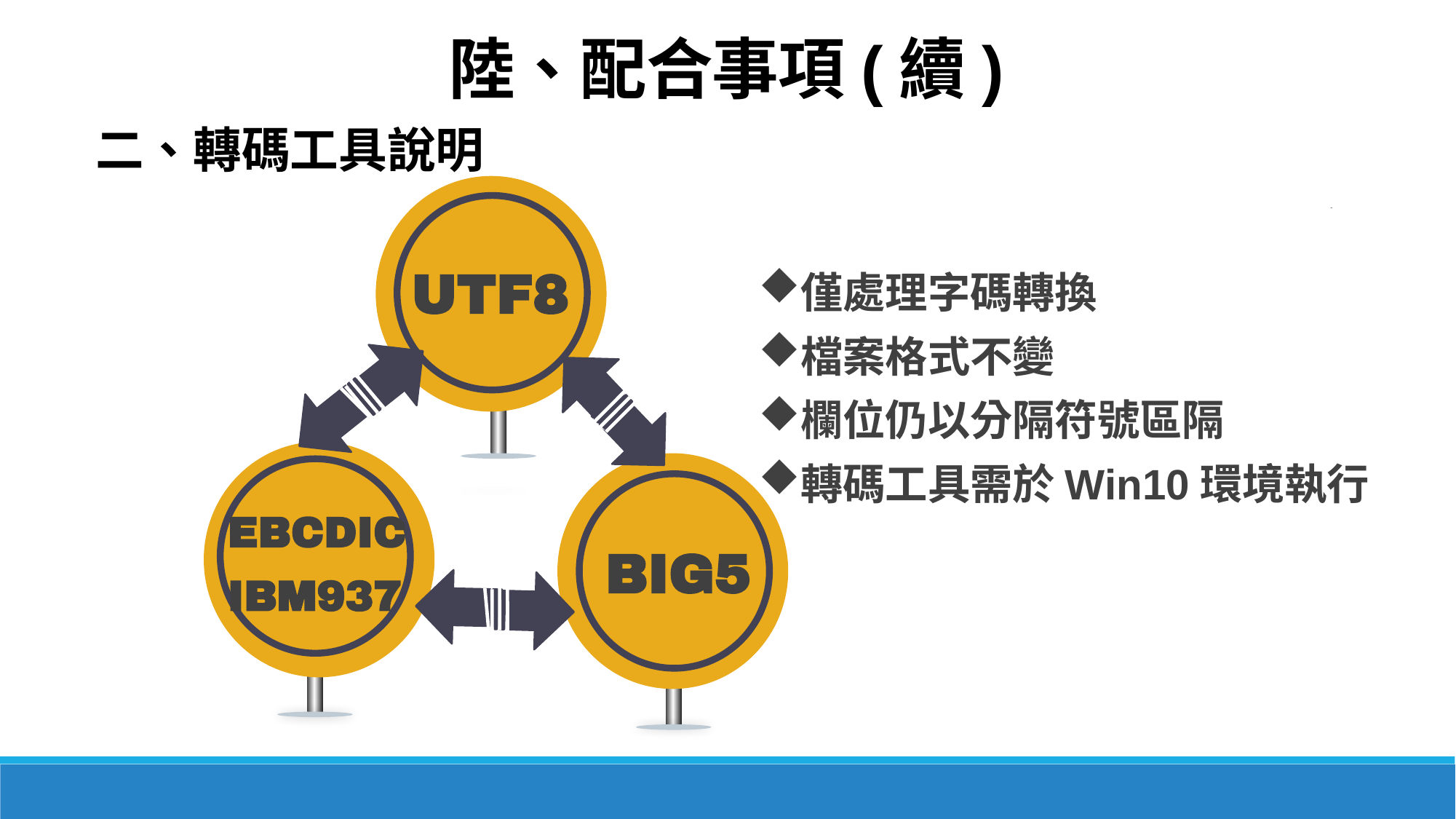

陸、配合事項(續)
二、轉碼工具說明

僅處理字碼轉換
檔案格式不變
欄位仍以分隔符號區隔
轉碼工具需於Win10環境執行
UTF8

EBCDIC
IBM937
BIG5